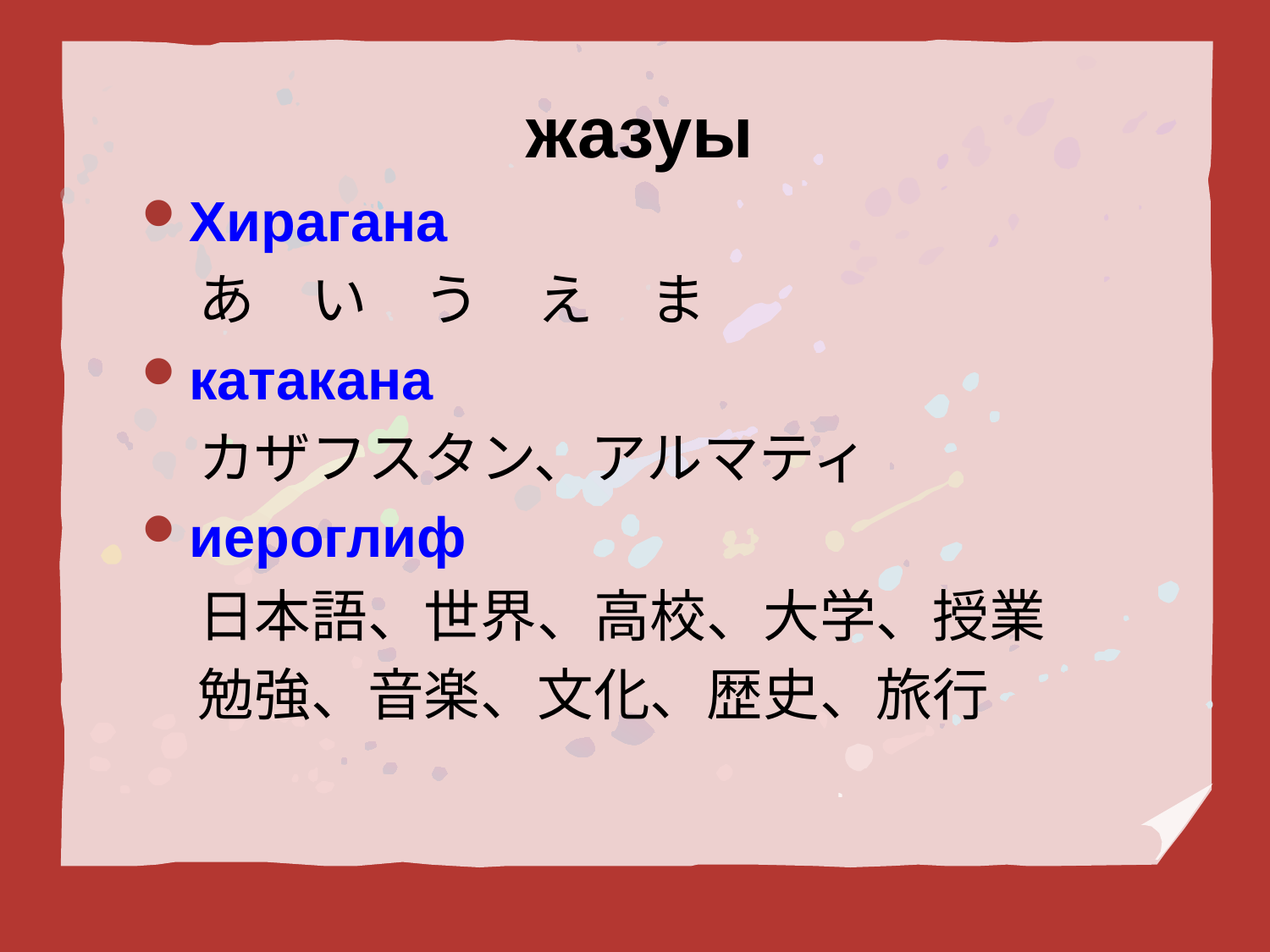

# жазуы
Хирагана
　あ　い　う　え　ま
катакана
　カザフスタン、アルマティ
иероглиф
　日本語、世界、高校、大学、授業
　勉強、音楽、文化、歴史、旅行